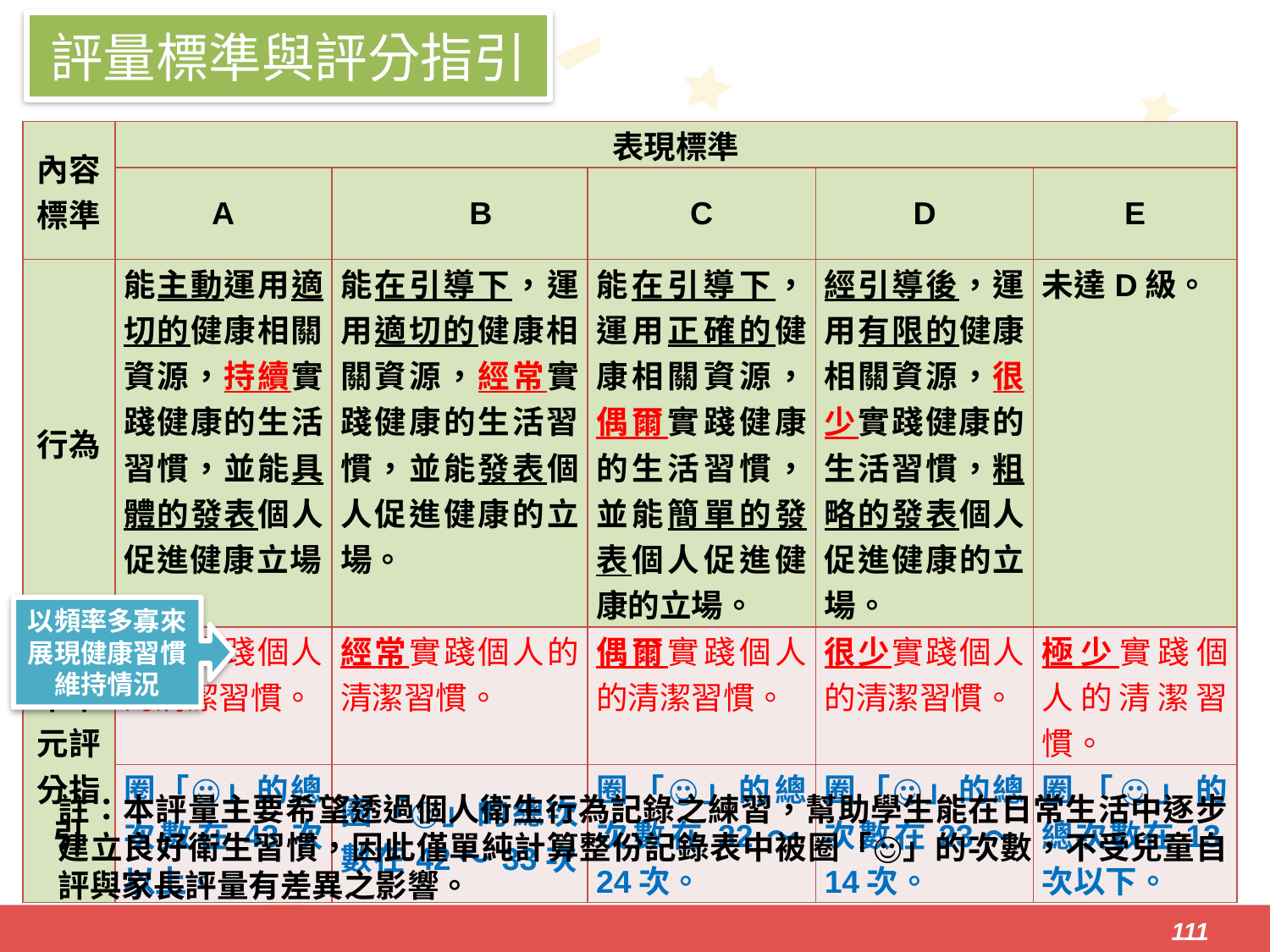

評量標準與評分指引
| 內容標準 | 表現標準 |  |  |  |  |
| --- | --- | --- | --- | --- | --- |
|  | A | B | C | D | E |
| 行為 | 能主動運用適切的健康相關資源，持續實踐健康的生活習慣，並能具體的發表個人促進健康立場。 | 能在引導下，運用適切的健康相關資源，經常實踐健康的生活習慣，並能發表個人促進健康的立場。 | 能在引導下，運用正確的健康相關資源，偶爾實踐健康的生活習慣，並能簡單的發表個人促進健康的立場。 | 經引導後，運用有限的健康相關資源，很少實踐健康的生活習慣，粗略的發表個人促進健康的立場。 | 未達D級。 |
| 本單元評分指引 | 持續實踐個人的清潔習慣。 | 經常實踐個人的清潔習慣。 | 偶爾實踐個人的清潔習慣。 | 很少實踐個人的清潔習慣。 | 極少實踐個人的清潔習慣。 |
|  | 圈「☺」的總次數在43次以上。 | 圈「☺」的總次數在42～33次。 | 圈「☺」的總次數在32～24次。 | 圈「☺」的總次數在23～14次。 | 圈「☺」的總次數在13次以下。 |
以頻率多寡來展現健康習慣維持情況
註：本評量主要希望透過個人衛生行為記錄之練習，幫助學生能在日常生活中逐步建立良好衛生習慣，因此僅單純計算整份記錄表中被圈「☺」的次數，不受兒童自評與家長評量有差異之影響。
111